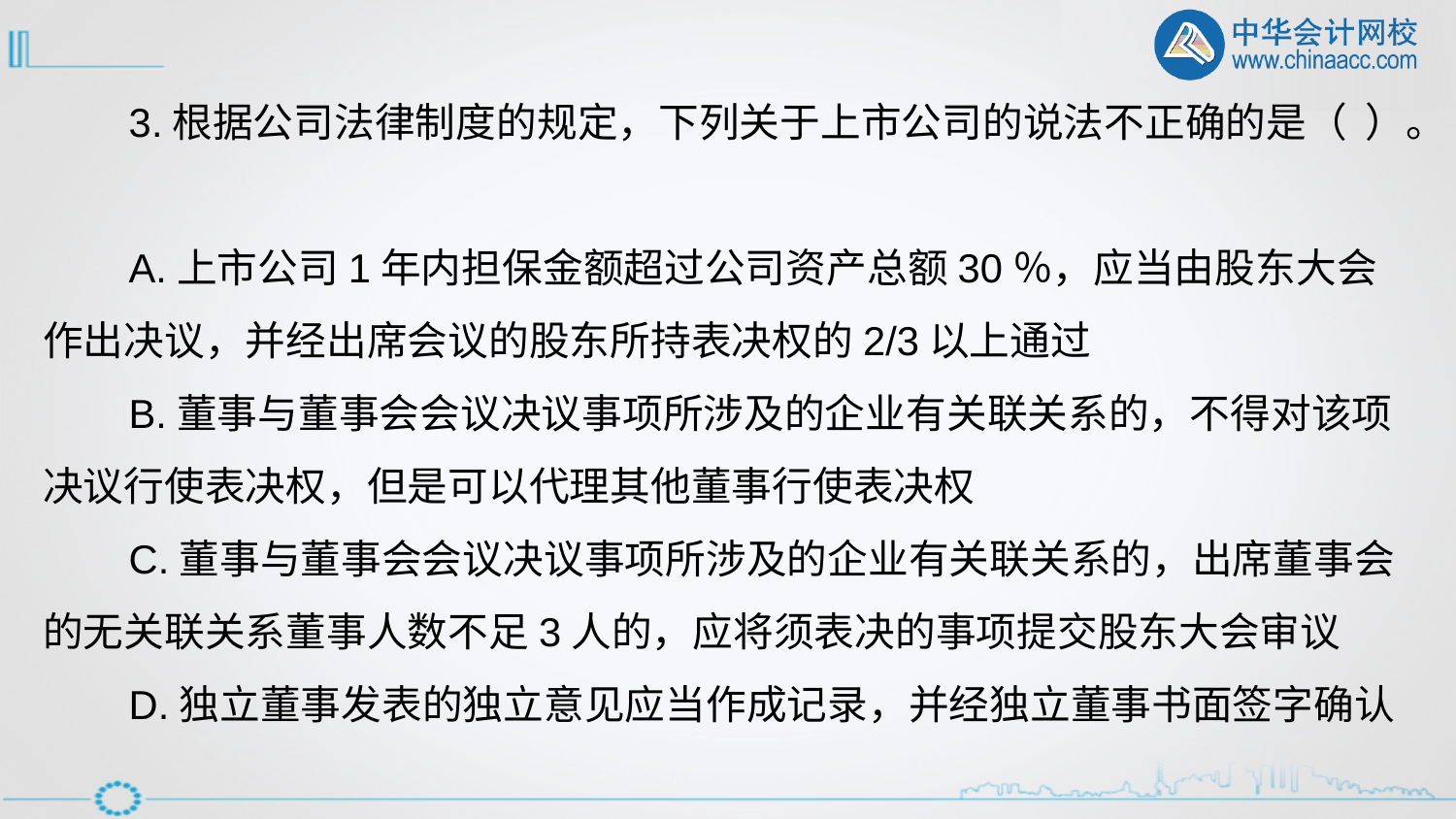

3.根据公司法律制度的规定，下列关于上市公司的说法不正确的是（  ）。
A.上市公司1年内担保金额超过公司资产总额30％，应当由股东大会作出决议，并经出席会议的股东所持表决权的2/3以上通过
B.董事与董事会会议决议事项所涉及的企业有关联关系的，不得对该项决议行使表决权，但是可以代理其他董事行使表决权
C.董事与董事会会议决议事项所涉及的企业有关联关系的，出席董事会的无关联关系董事人数不足3人的，应将须表决的事项提交股东大会审议
D.独立董事发表的独立意见应当作成记录，并经独立董事书面签字确认